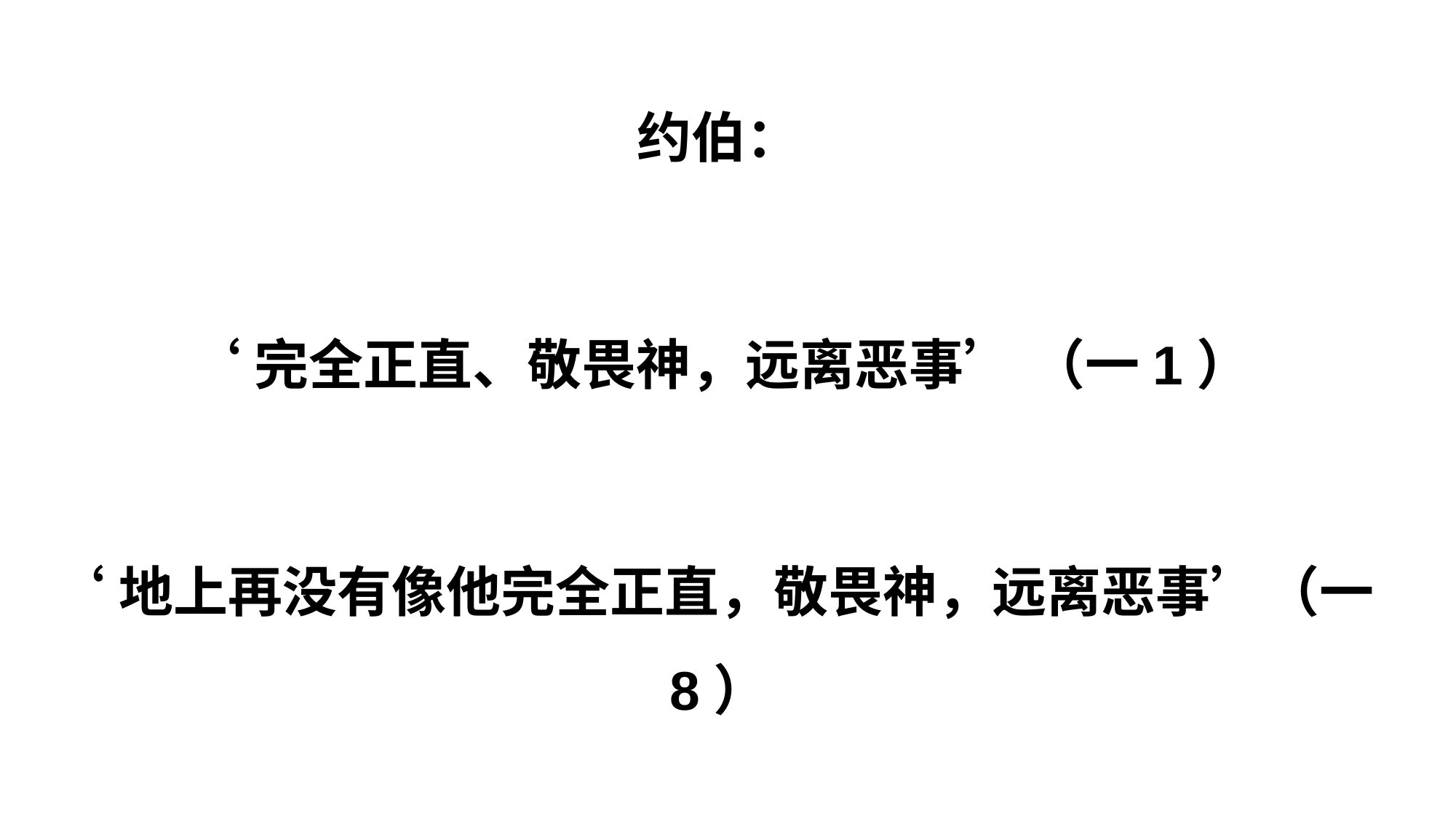

#
约伯：

‘完全正直、敬畏神，远离恶事’ （一1）

‘地上再没有像他完全正直，敬畏神，远离恶事’（一8）